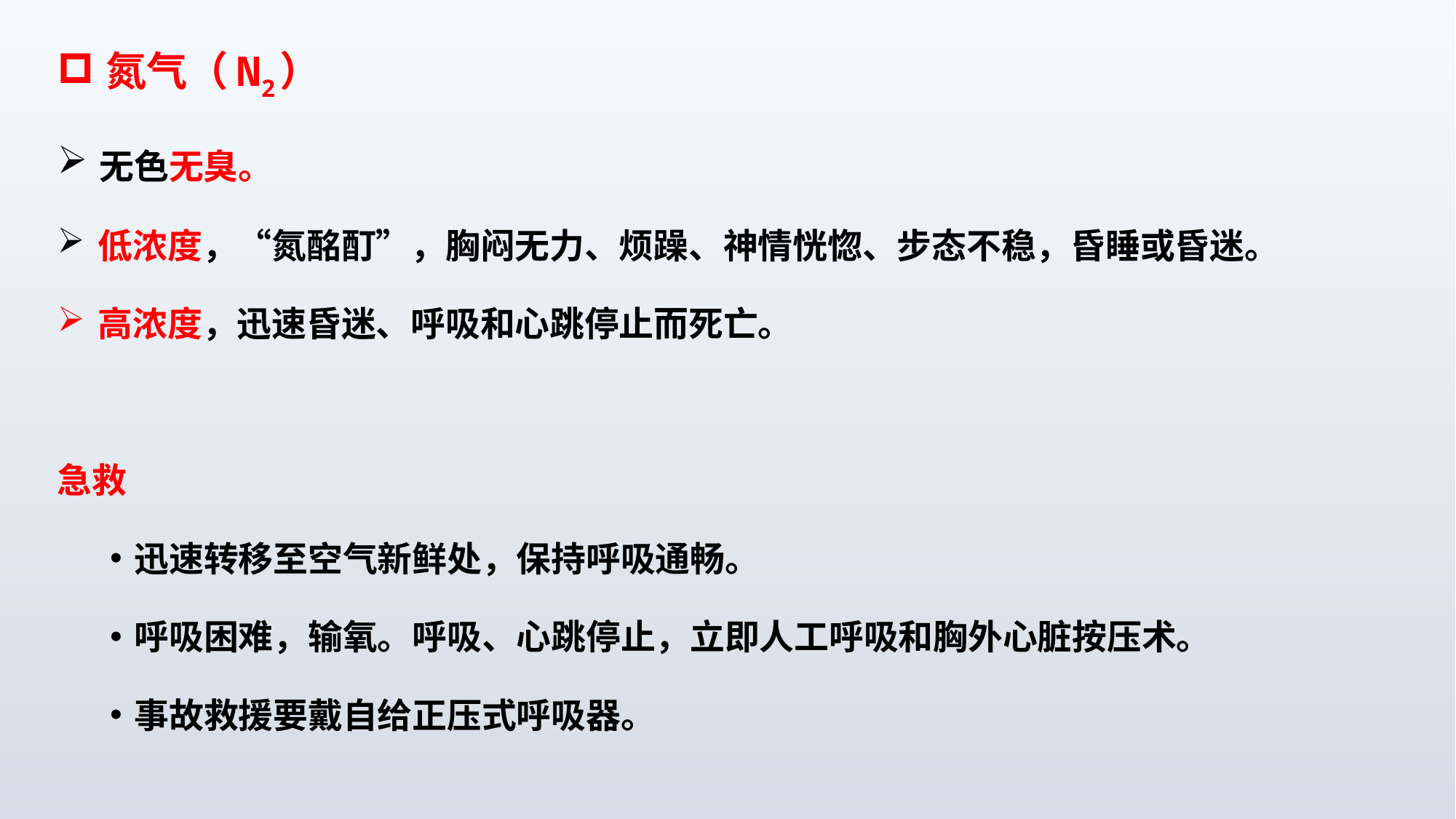

氮气（N2）
 无色无臭。
 低浓度，“氮酩酊”，胸闷无力、烦躁、神情恍惚、步态不稳，昏睡或昏迷。
 高浓度，迅速昏迷、呼吸和心跳停止而死亡。

急救
 迅速转移至空气新鲜处，保持呼吸通畅。
 呼吸困难，输氧。呼吸、心跳停止，立即人工呼吸和胸外心脏按压术。
 事故救援要戴自给正压式呼吸器。